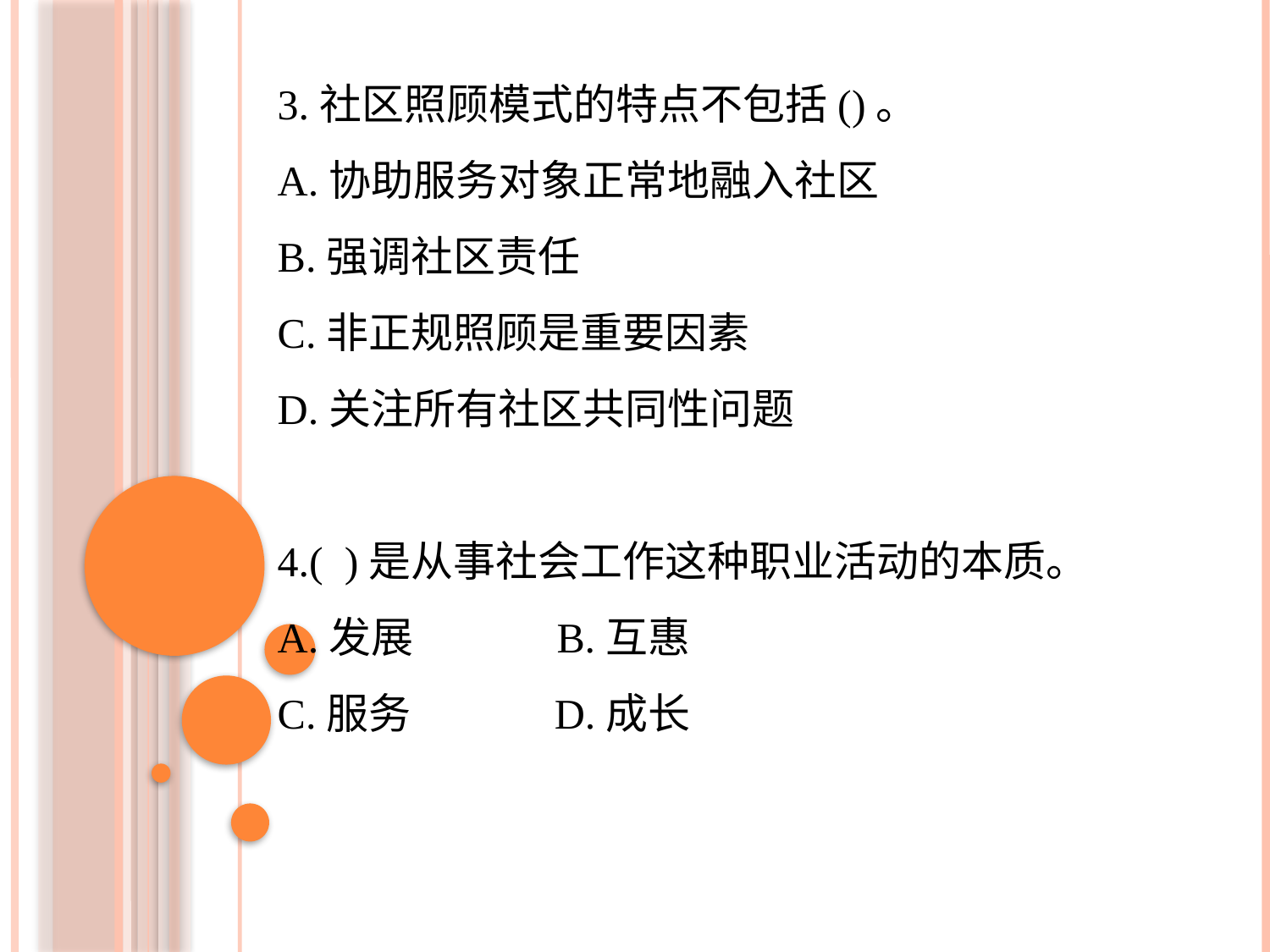

3.社区照顾模式的特点不包括()。
A.协助服务对象正常地融入社区
B.强调社区责任
C.非正规照顾是重要因素
D.关注所有社区共同性问题

4.(  )是从事社会工作这种职业活动的本质。
A.发展              B.互惠
C.服务              D.成长